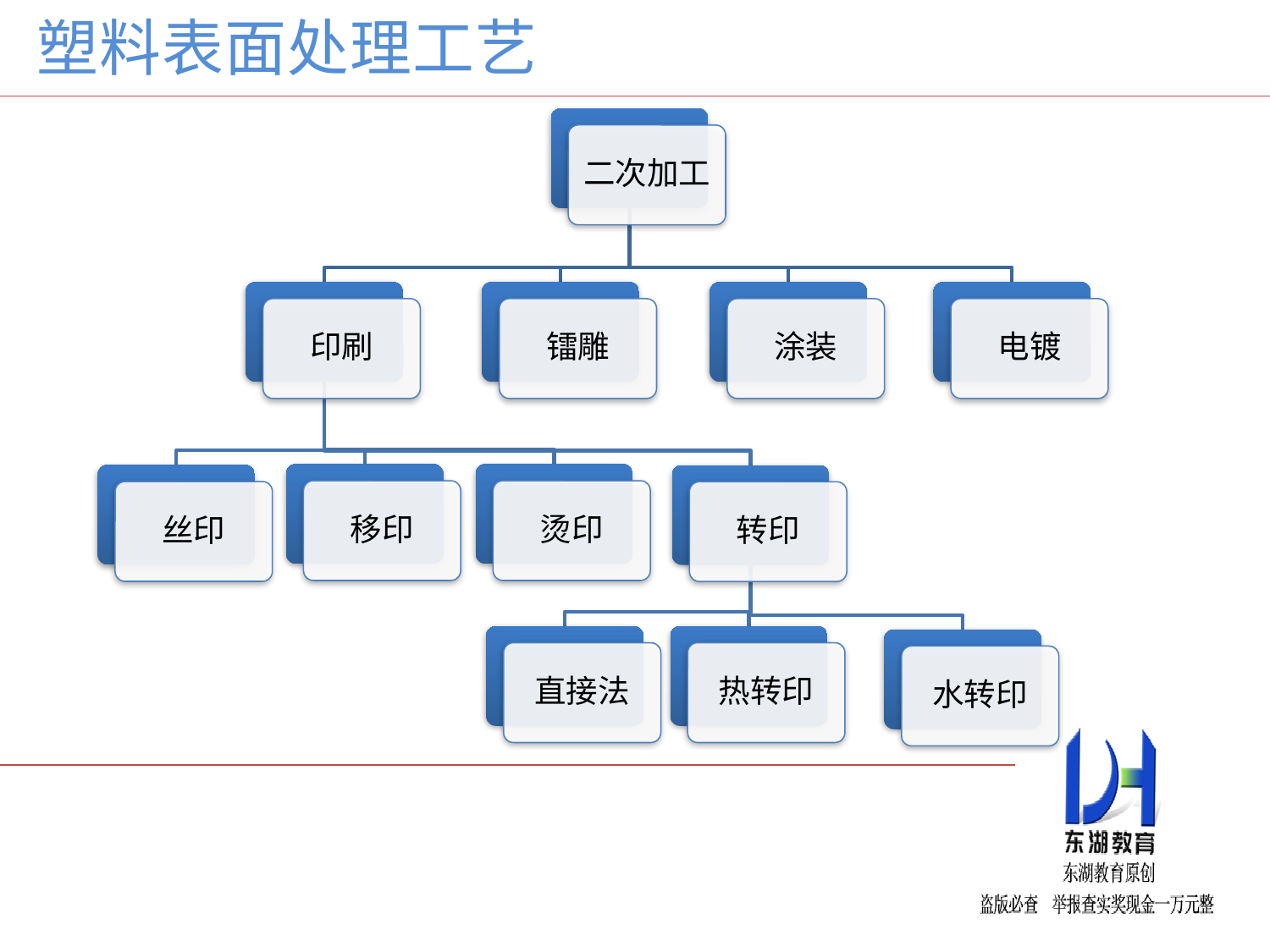

塑料表面处理工艺
二次加工
印刷
丝印
移印
烫印
转印
直接法
热转印
水转印
镭雕
涂装
电镀